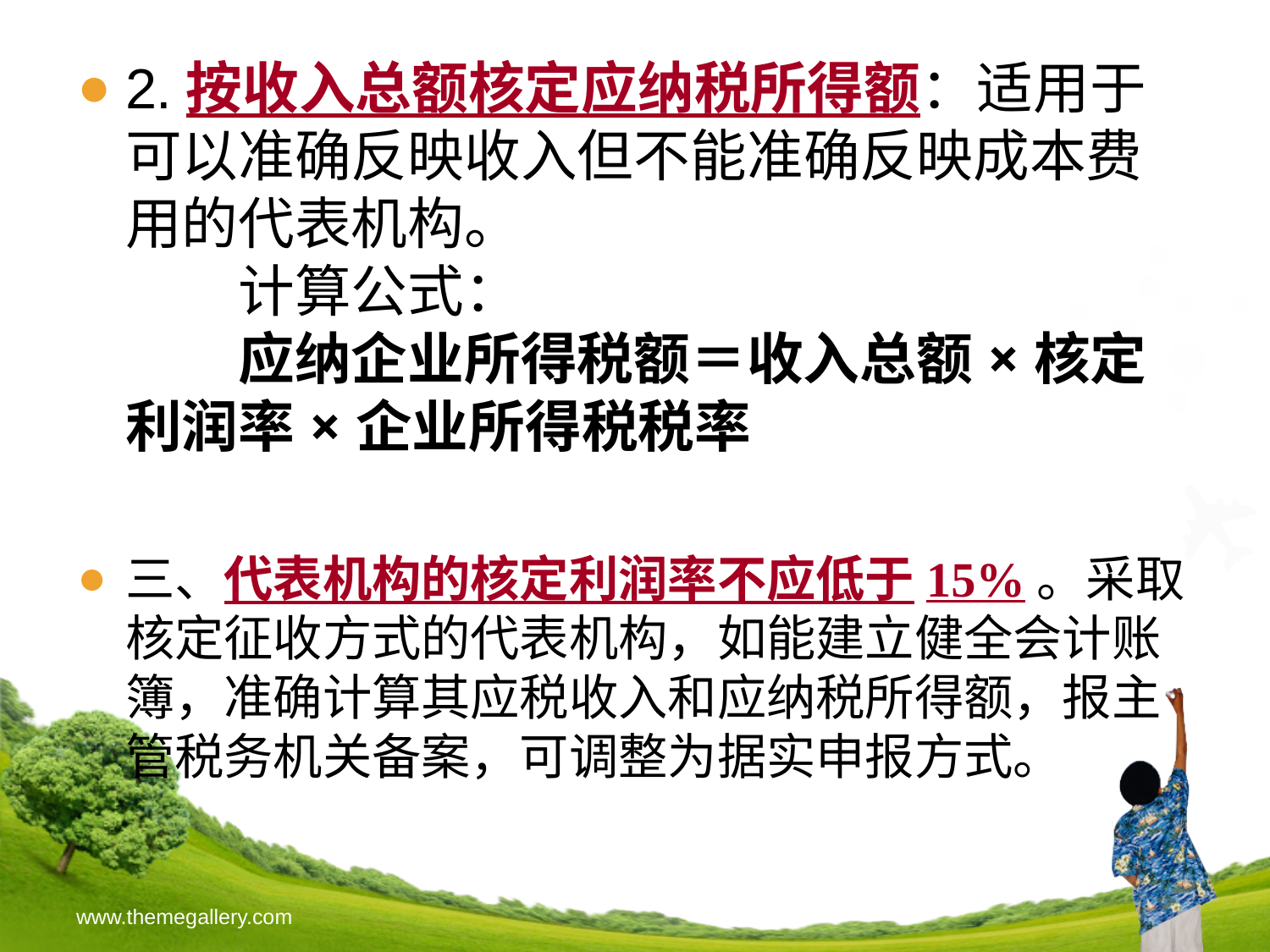

2.按收入总额核定应纳税所得额：适用于可以准确反映收入但不能准确反映成本费用的代表机构。
　　计算公式：
　　应纳企业所得税额＝收入总额×核定利润率×企业所得税税率

三、代表机构的核定利润率不应低于15%。采取核定征收方式的代表机构，如能建立健全会计账簿，准确计算其应税收入和应纳税所得额，报主管税务机关备案，可调整为据实申报方式。

www.themegallery.com